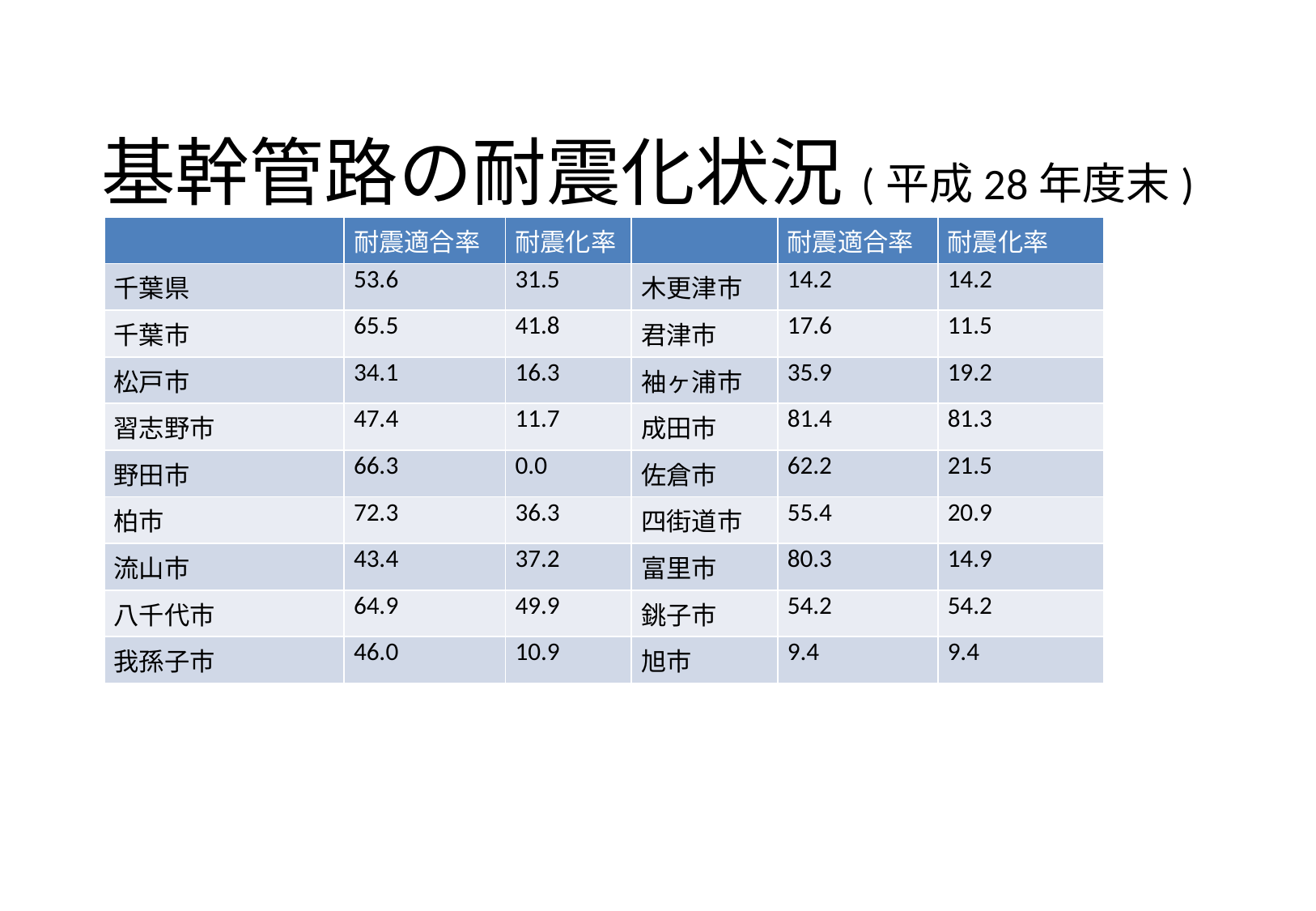

# 基幹管路の耐震化状況(平成28年度末)
|  | 耐震適合率 | 耐震化率 |  | 耐震適合率 | 耐震化率 |
| --- | --- | --- | --- | --- | --- |
| 千葉県 | 53.6 | 31.5 | 木更津市 | 14.2 | 14.2 |
| 千葉市 | 65.5 | 41.8 | 君津市 | 17.6 | 11.5 |
| 松戸市 | 34.1 | 16.3 | 袖ヶ浦市 | 35.9 | 19.2 |
| 習志野市 | 47.4 | 11.7 | 成田市 | 81.4 | 81.3 |
| 野田市 | 66.3 | 0.0 | 佐倉市 | 62.2 | 21.5 |
| 柏市 | 72.3 | 36.3 | 四街道市 | 55.4 | 20.9 |
| 流山市 | 43.4 | 37.2 | 富里市 | 80.3 | 14.9 |
| 八千代市 | 64.9 | 49.9 | 銚子市 | 54.2 | 54.2 |
| 我孫子市 | 46.0 | 10.9 | 旭市 | 9.4 | 9.4 |